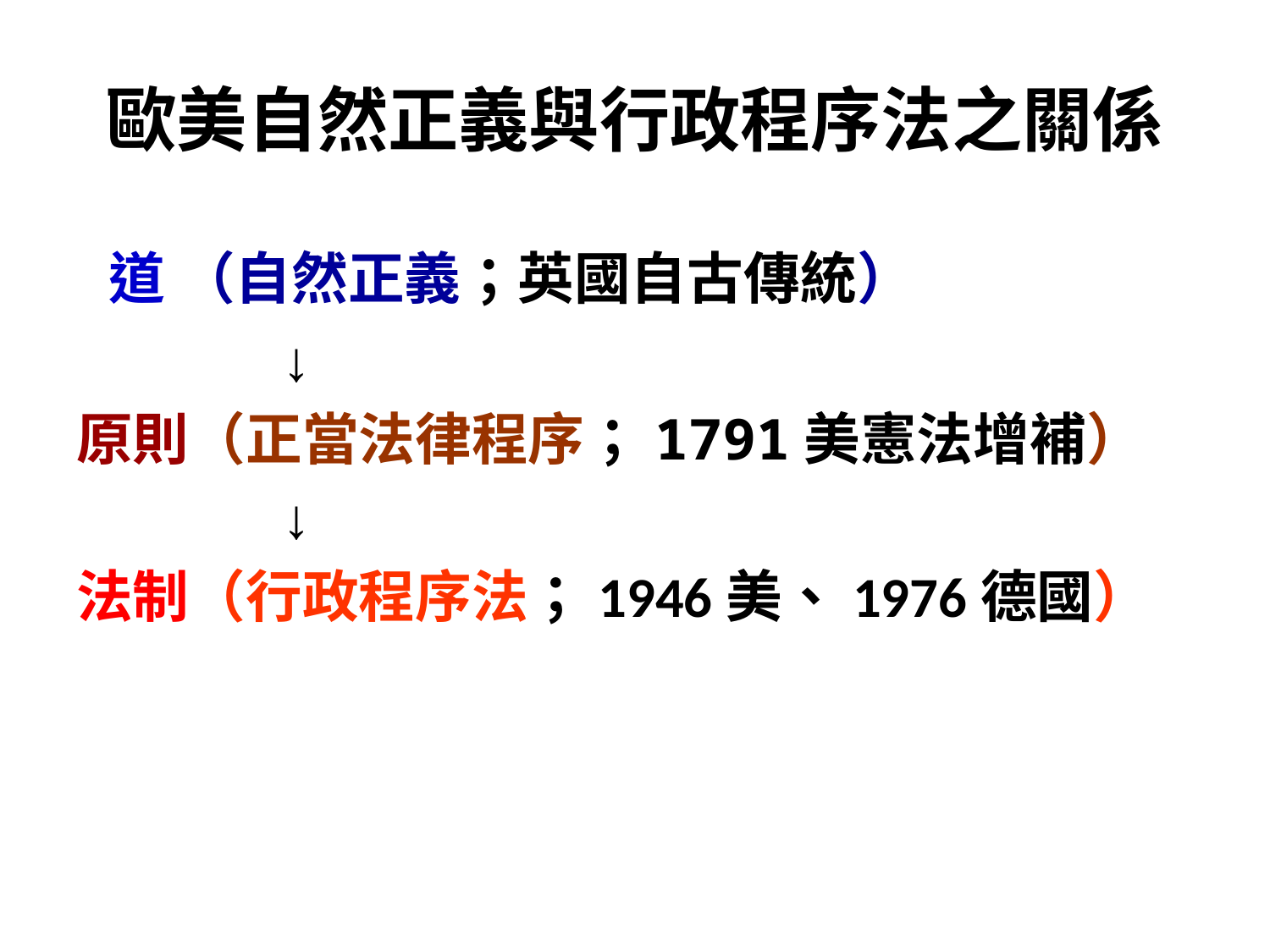

# 歐美自然正義與行政程序法之關係
 道 （自然正義；英國自古傳統）
      ↓
原則（正當法律程序；1791美憲法增補）
      ↓
法制（行政程序法；1946美、1976德國）